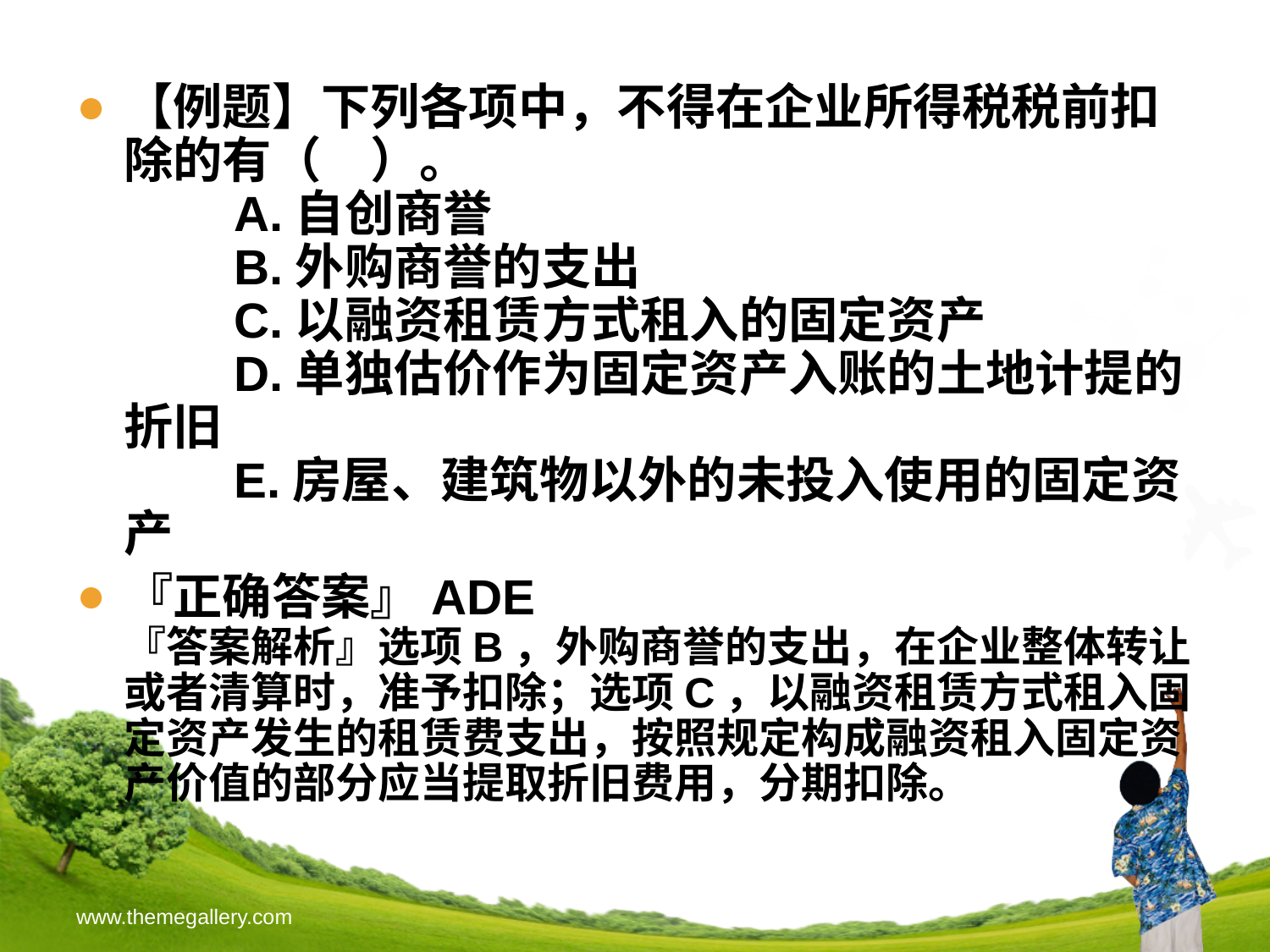

【例题】下列各项中，不得在企业所得税税前扣除的有（　）。
　　A.自创商誉
　　B.外购商誉的支出
　　C.以融资租赁方式租入的固定资产
　　D.单独估价作为固定资产入账的土地计提的折旧
　　E.房屋、建筑物以外的未投入使用的固定资产
『正确答案』ADE
『答案解析』选项B，外购商誉的支出，在企业整体转让或者清算时，准予扣除；选项C，以融资租赁方式租入固定资产发生的租赁费支出，按照规定构成融资租入固定资产价值的部分应当提取折旧费用，分期扣除。
www.themegallery.com